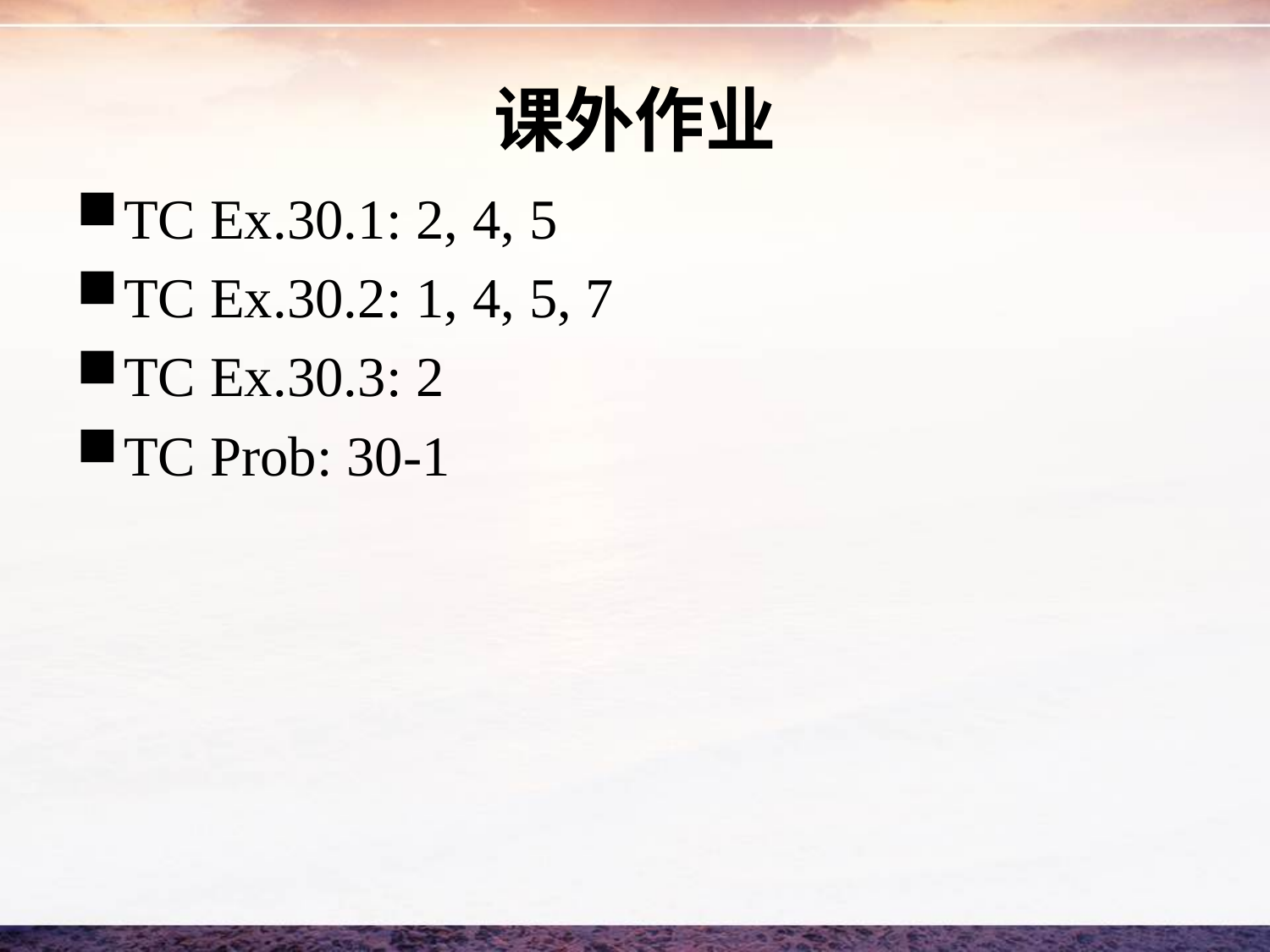

# 课外作业
TC Ex.30.1: 2, 4, 5
TC Ex.30.2: 1, 4, 5, 7
TC Ex.30.3: 2
TC Prob: 30-1